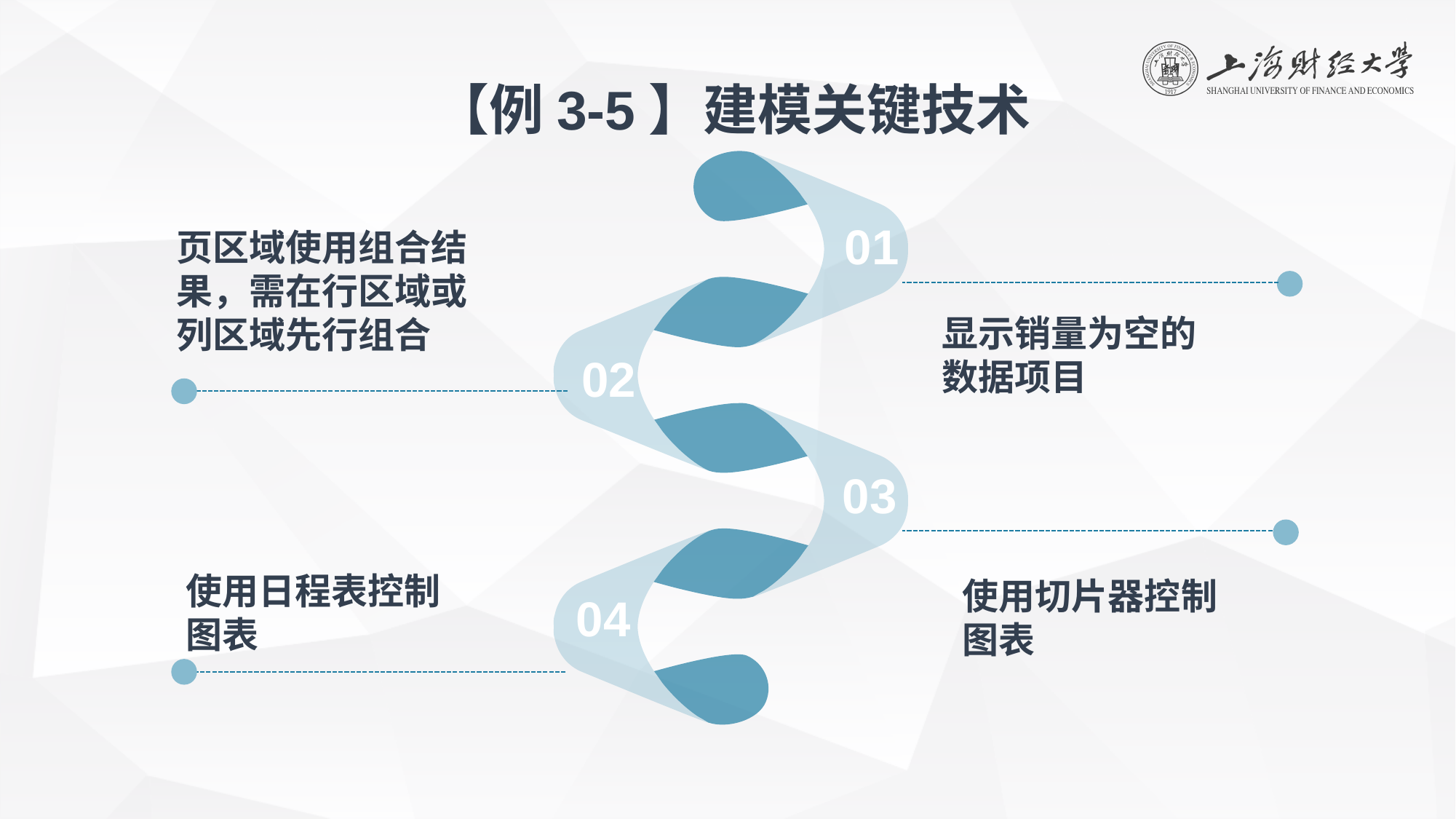

【例3-5】建模关键技术

01
页区域使用组合结果，需在行区域或列区域先行组合

显示销量为空的数据项目
02

03

使用日程表控制图表
使用切片器控制图表
04